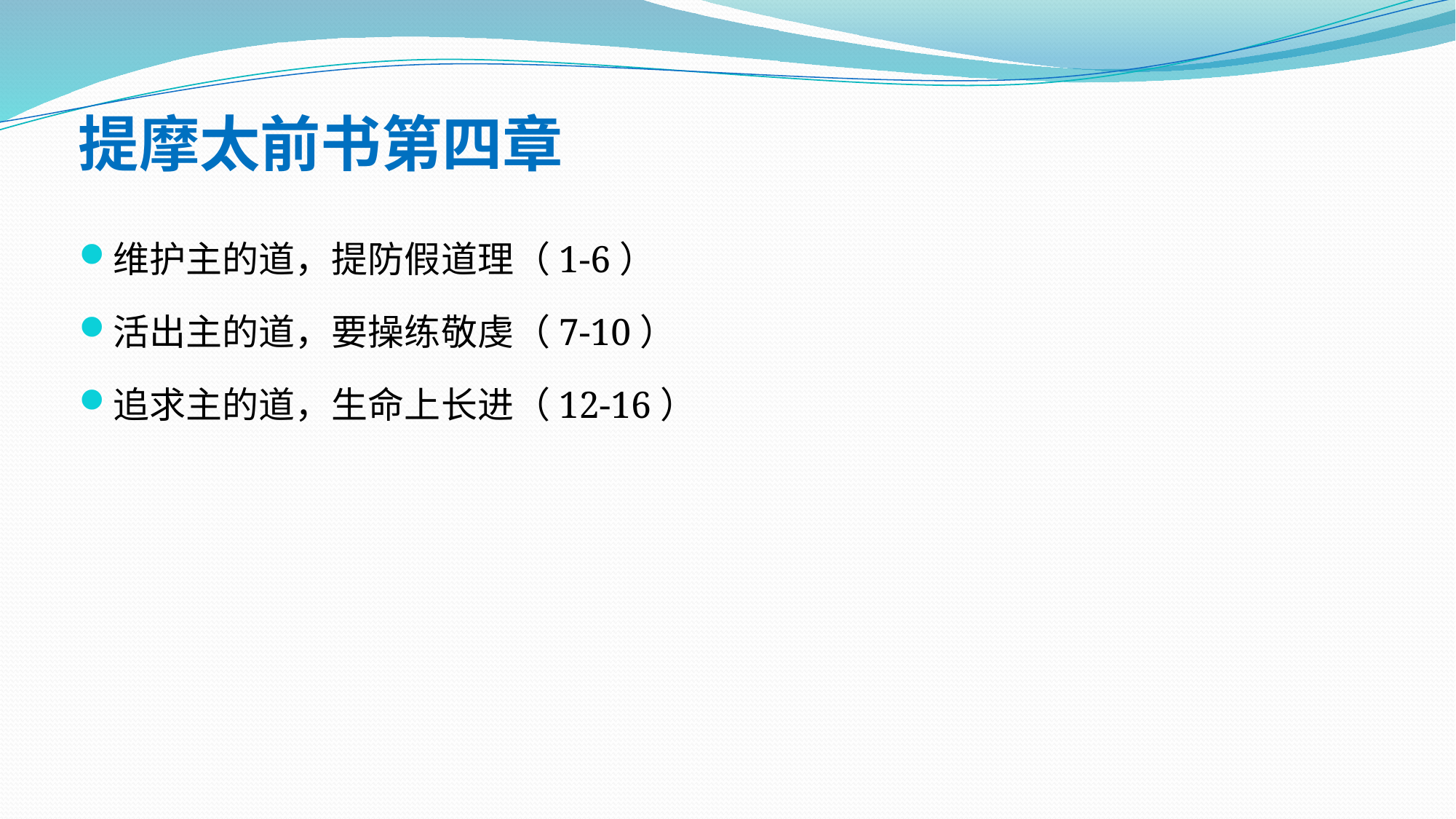

提摩太前书第四章
维护主的道，提防假道理（1-6）
活出主的道，要操练敬虔（7-10）
追求主的道，生命上长进（12-16）